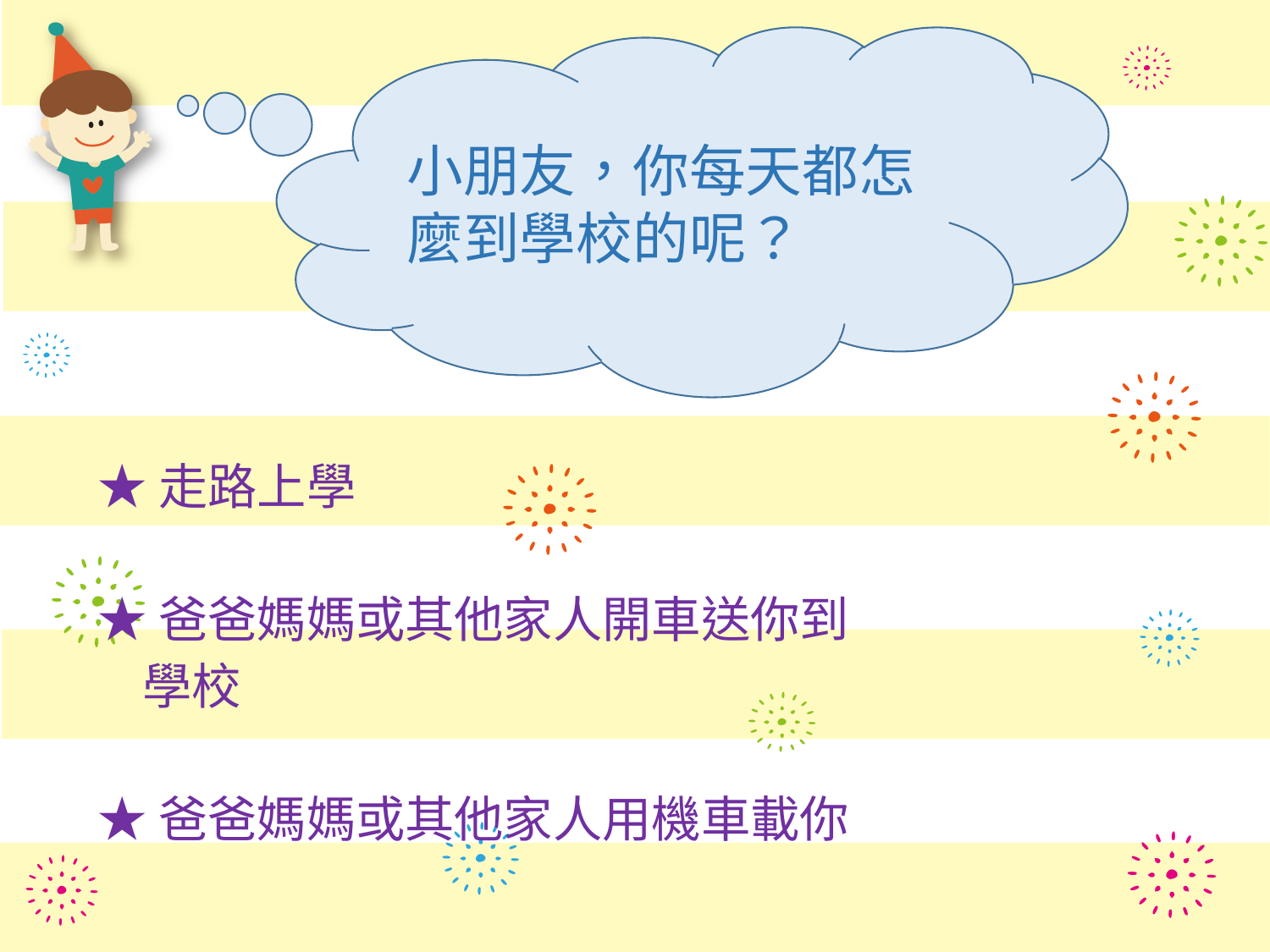

小朋友，你每天都怎麼到學校的呢？
★走路上學

★爸爸媽媽或其他家人開車送你到
   學校

★爸爸媽媽或其他家人用機車載你